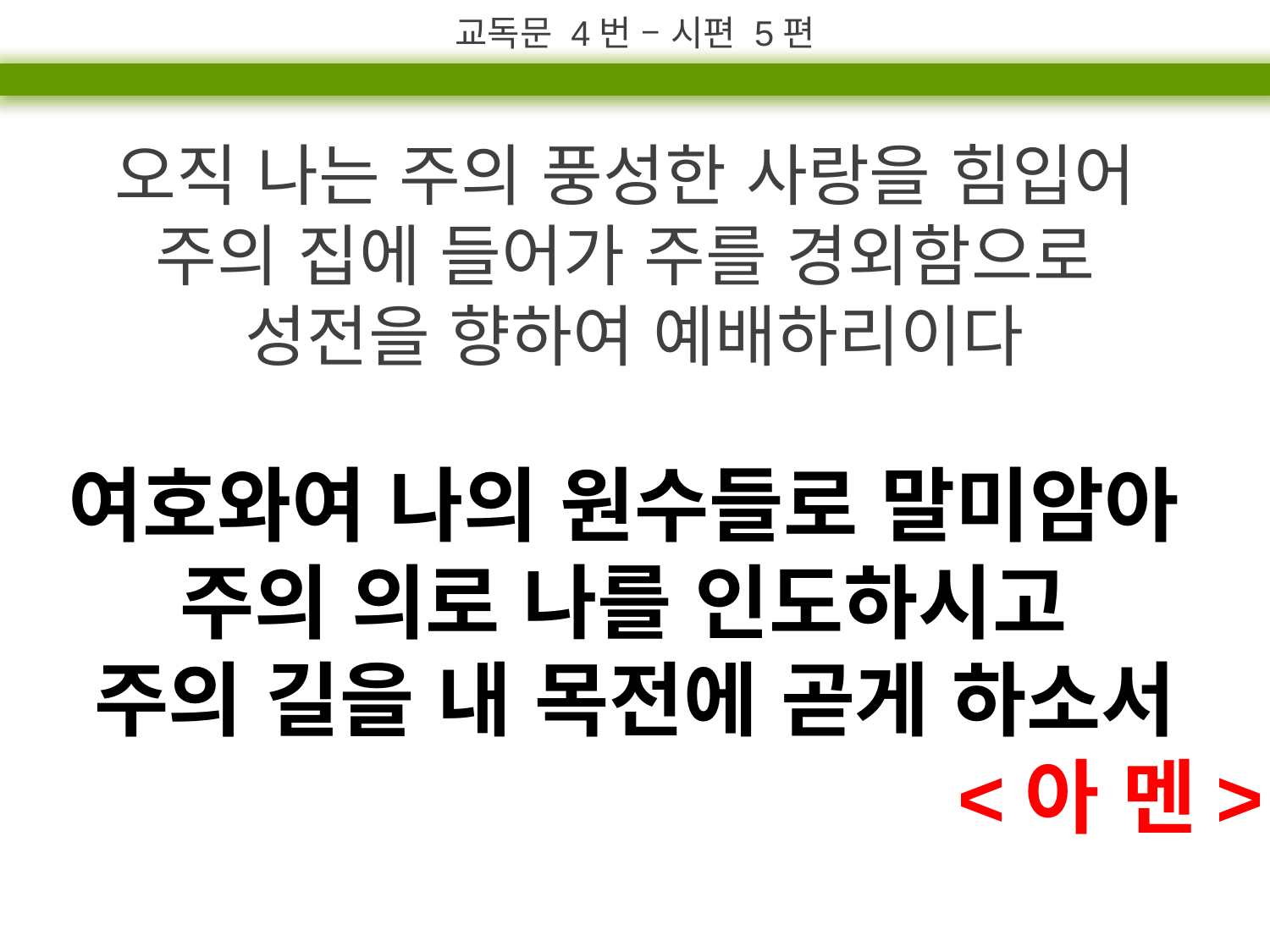

교독문 4번 – 시편 5편

오직 나는 주의 풍성한 사랑을 힘입어
주의 집에 들어가 주를 경외함으로
성전을 향하여 예배하리이다
여호와여 나의 원수들로 말미암아
주의 의로 나를 인도하시고
주의 길을 내 목전에 곧게 하소서
<아 멘>